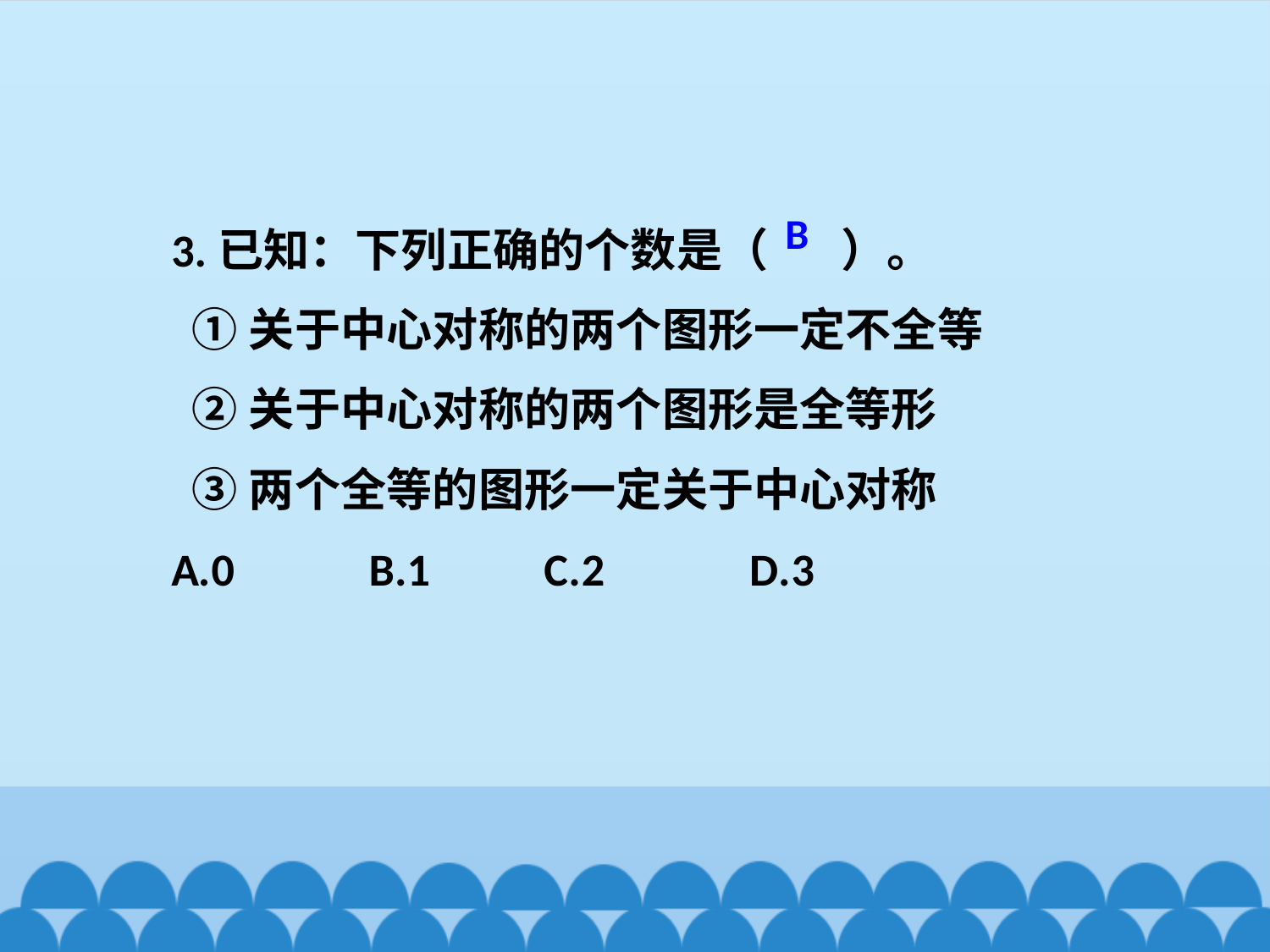

3.已知：下列正确的个数是（       ）。
  ①关于中心对称的两个图形一定不全等
  ②关于中心对称的两个图形是全等形
  ③两个全等的图形一定关于中心对称
A.0             B.1           C.2              D.3
B